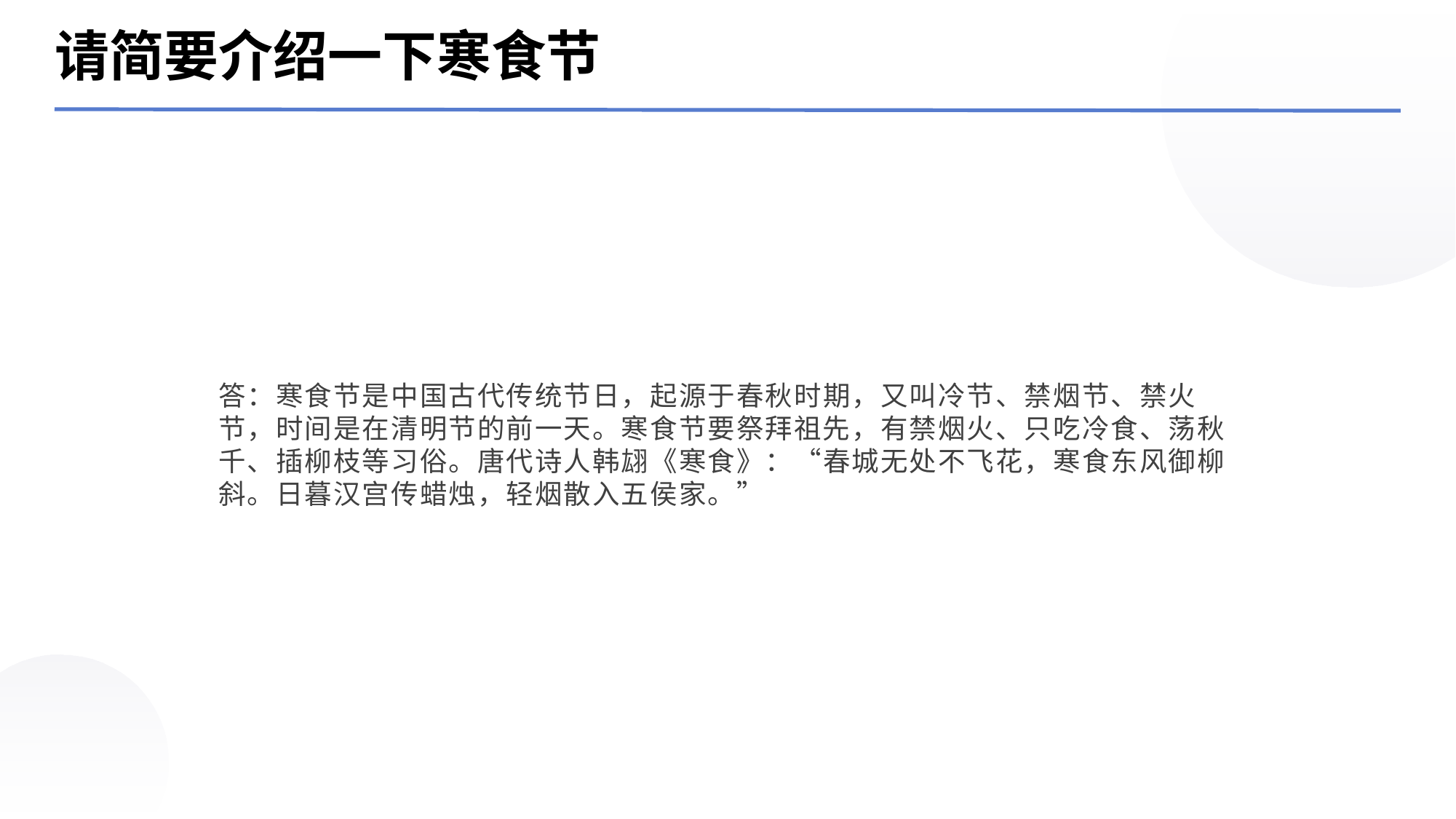

请简要介绍一下寒食节
答：寒食节是中国古代传统节日，起源于春秋时期，又叫冷节、禁烟节、禁火节，时间是在清明节的前一天。寒食节要祭拜祖先，有禁烟火、只吃冷食、荡秋千、插柳枝等习俗。唐代诗人韩翃《寒食》：“春城无处不飞花，寒食东风御柳斜。日暮汉宫传蜡烛，轻烟散入五侯家。”